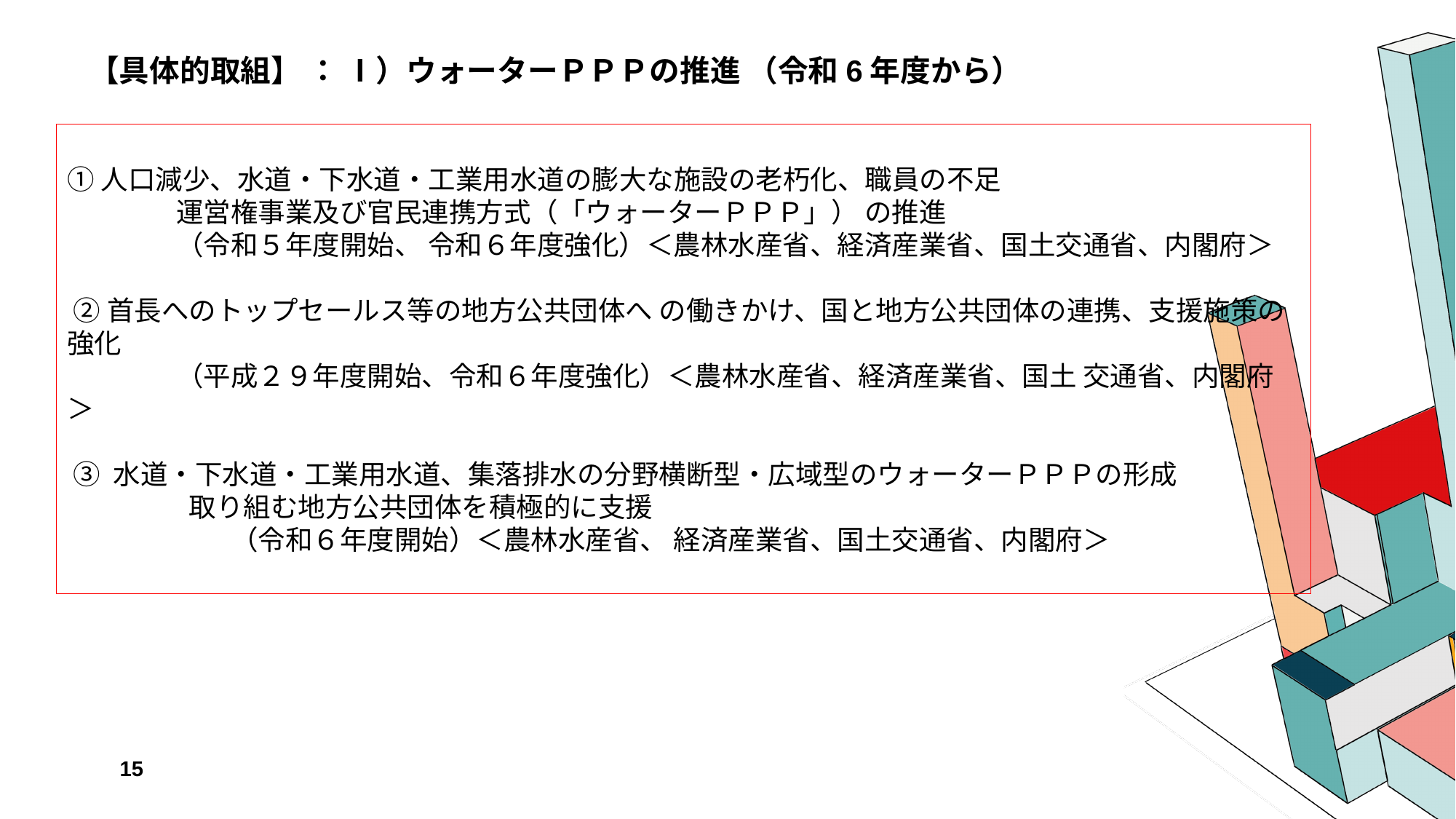

# 【具体的取組】 ： ⅰ）ウォーターＰＰＰの推進 （令和6年度から）

①人口減少、水道・下水道・工業用水道の膨大な施設の老朽化、職員の不足
	運営権事業及び官民連携方式（「ウォーターＰＰＰ」） の推進
	（令和５年度開始、 令和６年度強化）＜農林水産省、経済産業省、国土交通省、内閣府＞

 ②首長へのトップセールス等の地方公共団体へ の働きかけ、国と地方公共団体の連携、支援施策の強化
	（平成２９年度開始、令和６年度強化）＜農林水産省、経済産業省、国土 交通省、内閣府＞

 ③ 水道・下水道・工業用水道、集落排水の分野横断型・広域型のウォーターＰＰＰの形成
	 取り組む地方公共団体を積極的に支援
　　　　　　（令和６年度開始）＜農林水産省、 経済産業省、国土交通省、内閣府＞

15